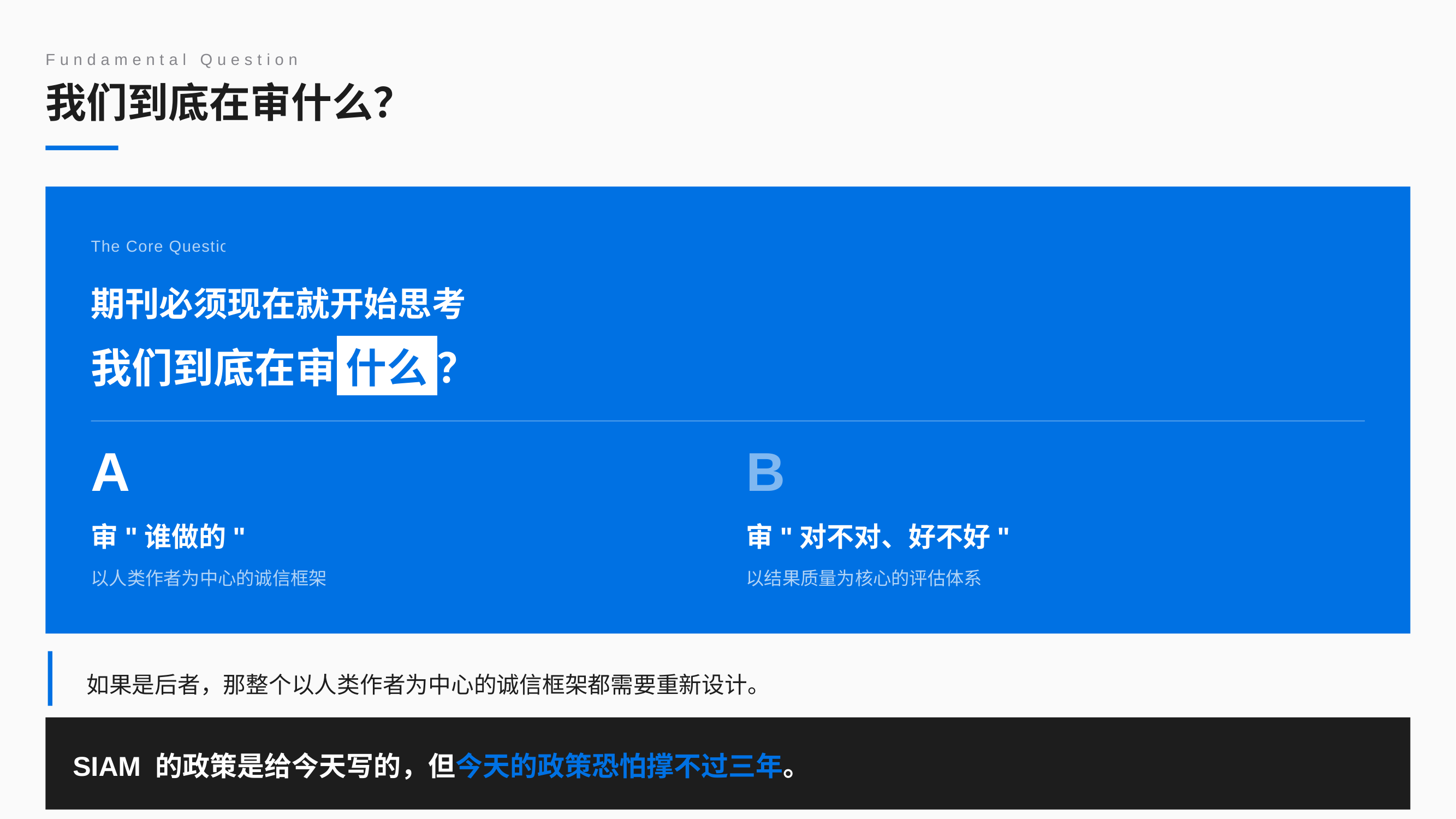

Fundamental Question
我们到底在审什么？

The Core Question
期刊必须现在就开始思考
我们到底在审 什么 ？

A
B
审"谁做的"
审"对不对、好不好"
以人类作者为中心的诚信框架
以结果质量为核心的评估体系

如果是后者，那整个以人类作者为中心的诚信框架都需要重新设计。

SIAM 的政策是给今天写的，但今天的政策恐怕撑不过三年。